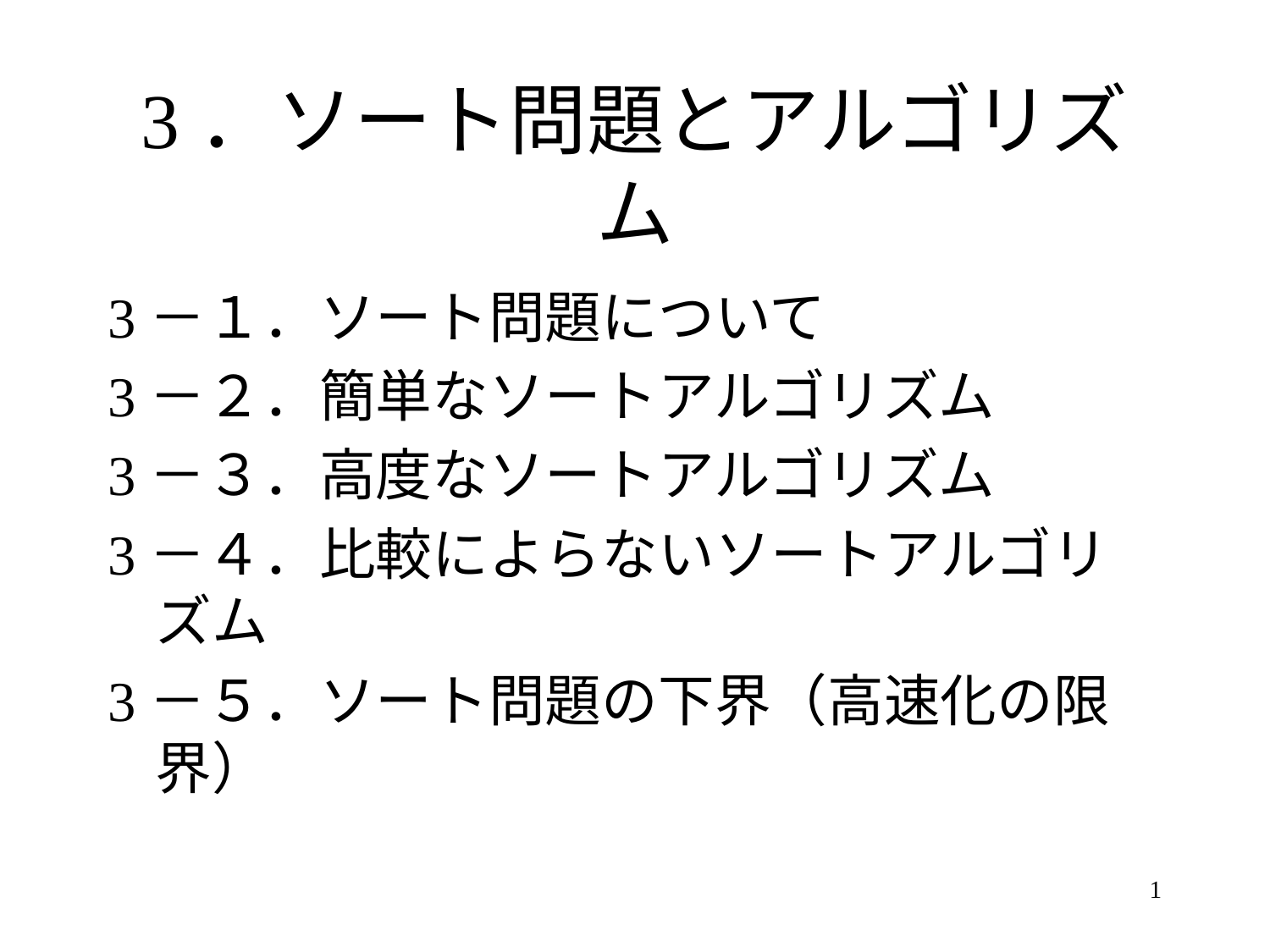

# 3．ソート問題とアルゴリズム
3－１．ソート問題について
3－２．簡単なソートアルゴリズム
3－３．高度なソートアルゴリズム
3－４．比較によらないソートアルゴリズム
3－５．ソート問題の下界（高速化の限界）
1